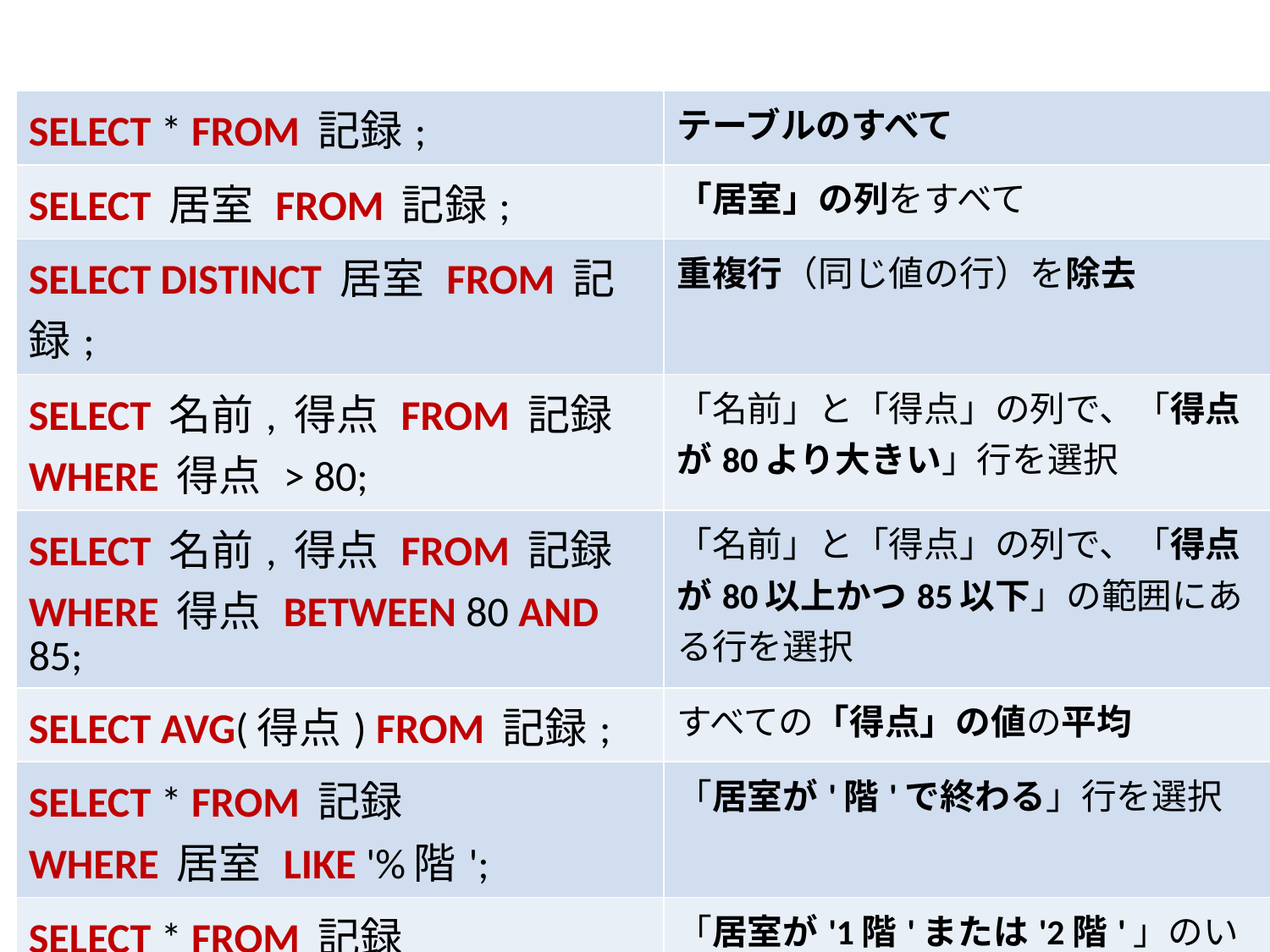

| SELECT \* FROM 記録; | テーブルのすべて |
| --- | --- |
| SELECT 居室 FROM 記録; | 「居室」の列をすべて |
| SELECT DISTINCT 居室 FROM 記録; | 重複行（同じ値の行）を除去 |
| SELECT 名前, 得点 FROM 記録 WHERE 得点 > 80; | 「名前」と「得点」の列で、「得点が80より大きい」行を選択 |
| SELECT 名前, 得点 FROM 記録 WHERE 得点 BETWEEN 80 AND 85; | 「名前」と「得点」の列で、「得点が80以上かつ85以下」の範囲にある行を選択 |
| SELECT AVG(得点) FROM 記録; | すべての「得点」の値の平均 |
| SELECT \* FROM 記録 WHERE 居室 LIKE '%階'; | 「居室が'階'で終わる」行を選択 |
| SELECT \* FROM 記録 WHERE 居室 IN ('1階', '2階') | 「居室が'1階'または'2階'」のいずれかに一致する行を選択 |
5